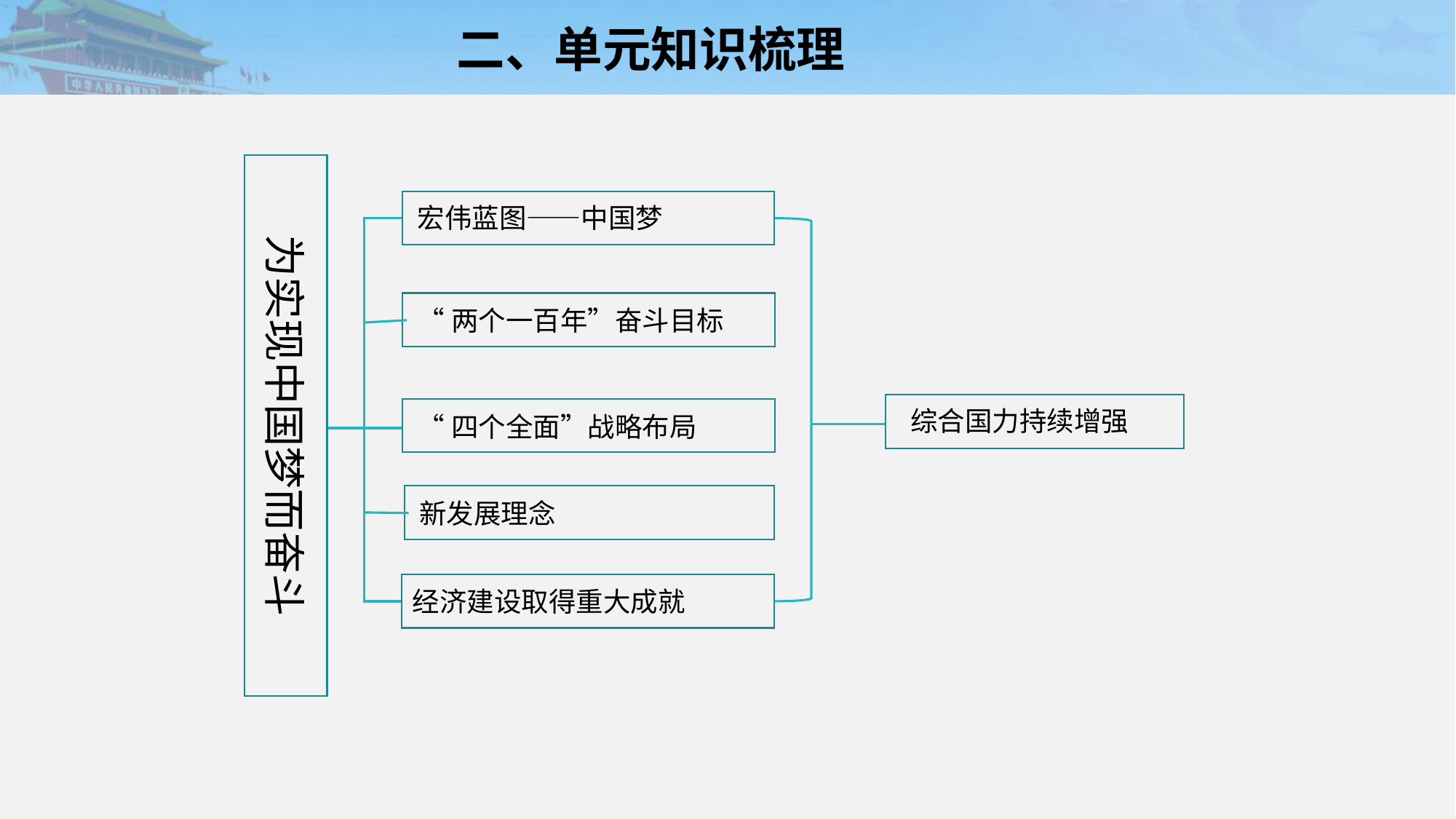

二、单元知识梳理
为实现中国梦而奋斗

宏伟蓝图——中国梦

“两个一百年”奋斗目标

综合国力持续增强
“四个全面”战略布局

新发展理念

经济建设取得重大成就